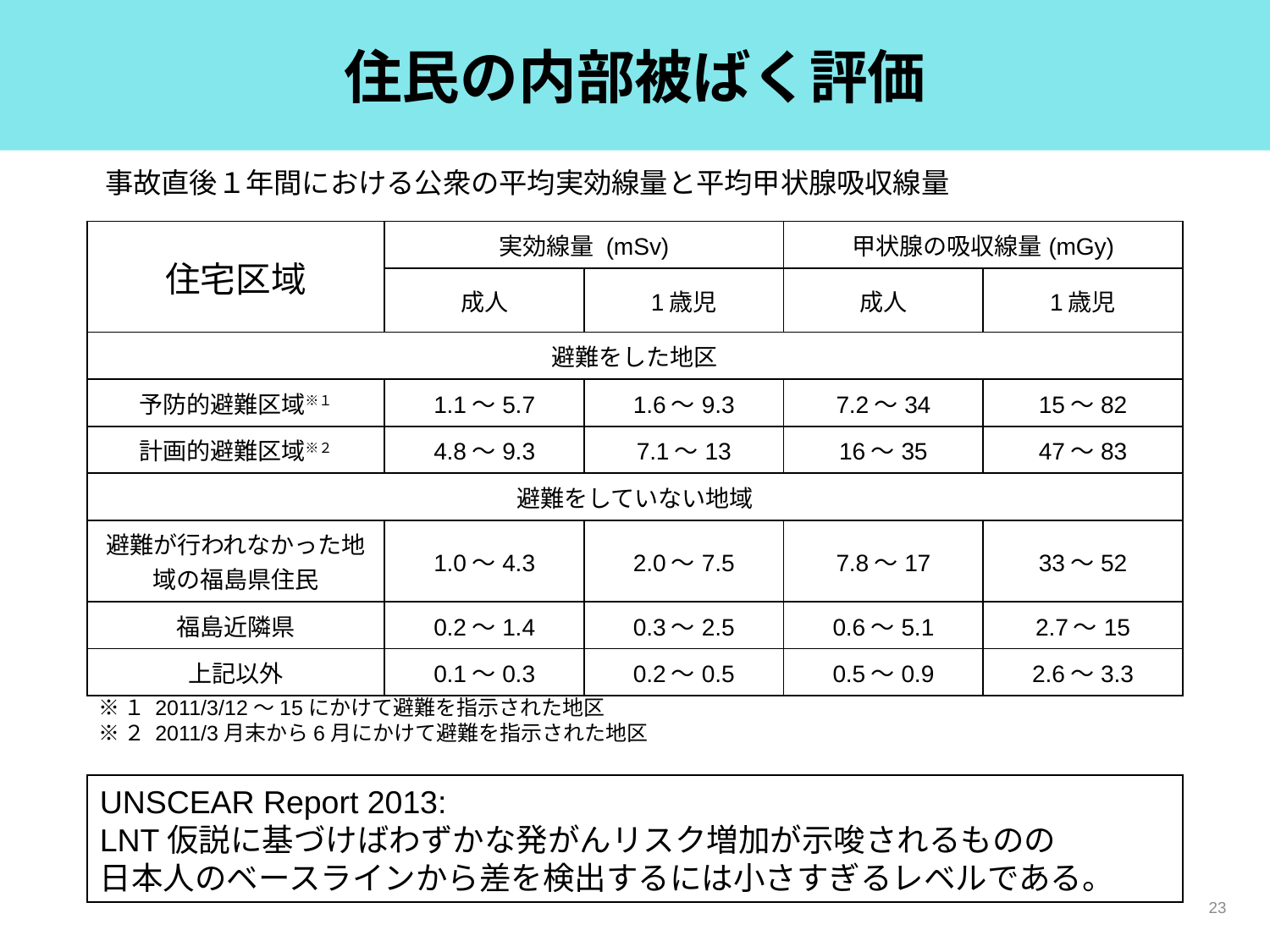

# 住民の内部被ばく評価
事故直後１年間における公衆の平均実効線量と平均甲状腺吸収線量
| 住宅区域 | 実効線量 (mSv) |  | 甲状腺の吸収線量(mGy) |  |
| --- | --- | --- | --- | --- |
|  | 成人 | 1歳児 | 成人 | 1歳児 |
| 避難をした地区 |  |  |  |  |
| 予防的避難区域※１ | 1.1～5.7 | 1.6～9.3 | 7.2～34 | 15～82 |
| 計画的避難区域※２ | 4.8～9.3 | 7.1～13 | 16～35 | 47～83 |
| 避難をしていない地域 |  |  |  |  |
| 避難が行われなかった地域の福島県住民 | 1.0～4.3 | 2.0～7.5 | 7.8～17 | 33～52 |
| 福島近隣県 | 0.2～1.4 | 0.3～2.5 | 0.6～5.1 | 2.7～15 |
| 上記以外 | 0.1～0.3 | 0.2～0.5 | 0.5～0.9 | 2.6～3.3 |
※１ 2011/3/12～15にかけて避難を指示された地区
※２ 2011/3月末から6月にかけて避難を指示された地区
UNSCEAR Report 2013:
LNT仮説に基づけばわずかな発がんリスク増加が示唆されるものの
日本人のベースラインから差を検出するには小さすぎるレベルである。
23